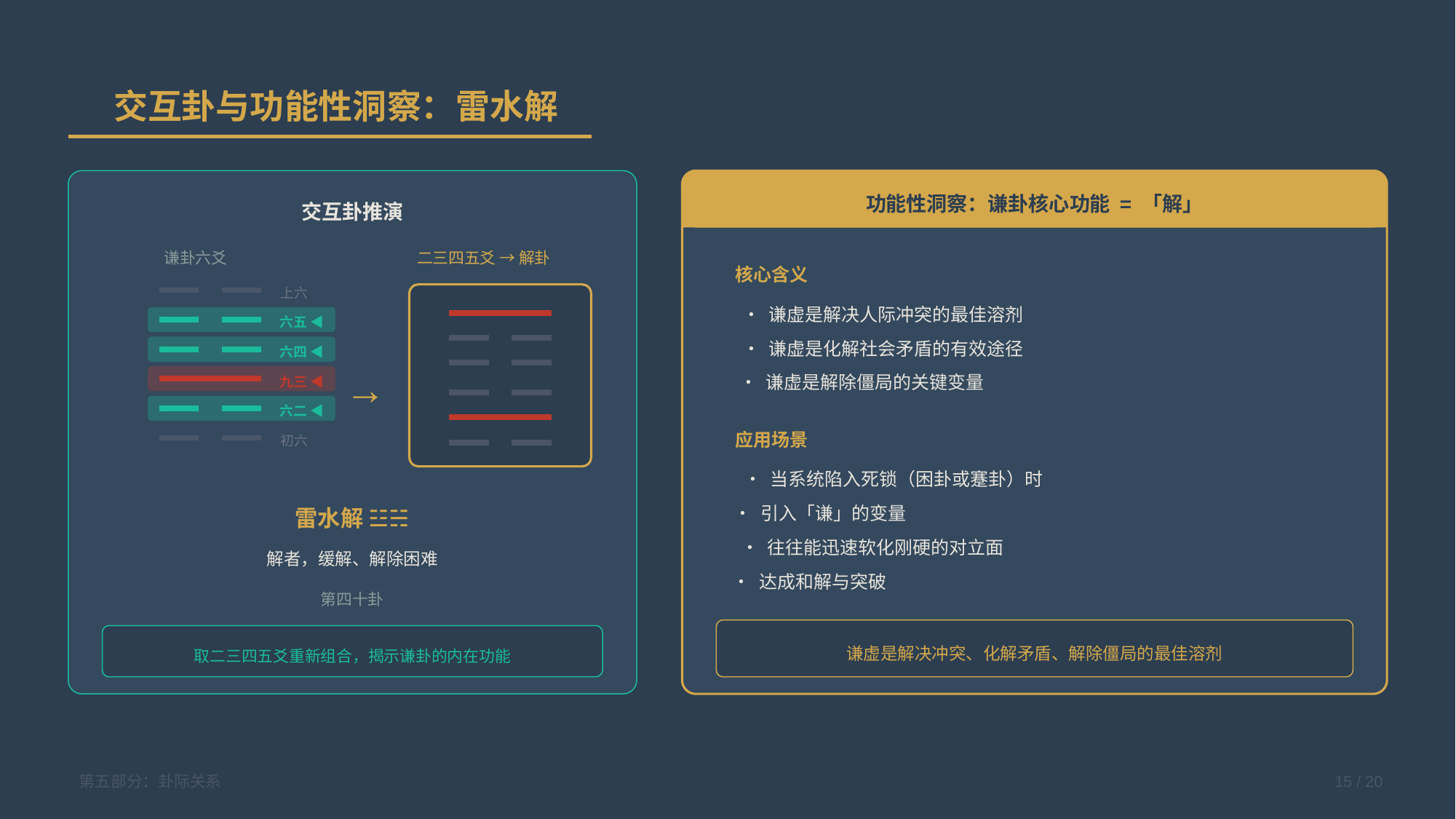

交互卦与功能性洞察：雷水解

交互卦推演
谦卦六爻
上六

六五 ◀

六四 ◀

九三 ◀

六二 ◀

初六

二三四五爻 → 解卦

→
雷水解 ☳☵
解者，缓解、解除困难
第四十卦

取二三四五爻重新组合，揭示谦卦的内在功能

功能性洞察：谦卦核心功能 = 「解」

核心含义
• 谦虚是解决人际冲突的最佳溶剂
• 谦虚是化解社会矛盾的有效途径
• 谦虚是解除僵局的关键变量
应用场景
• 当系统陷入死锁（困卦或蹇卦）时
• 引入「谦」的变量
• 往往能迅速软化刚硬的对立面
• 达成和解与突破

谦虚是解决冲突、化解矛盾、解除僵局的最佳溶剂
第五部分：卦际关系
15 / 20